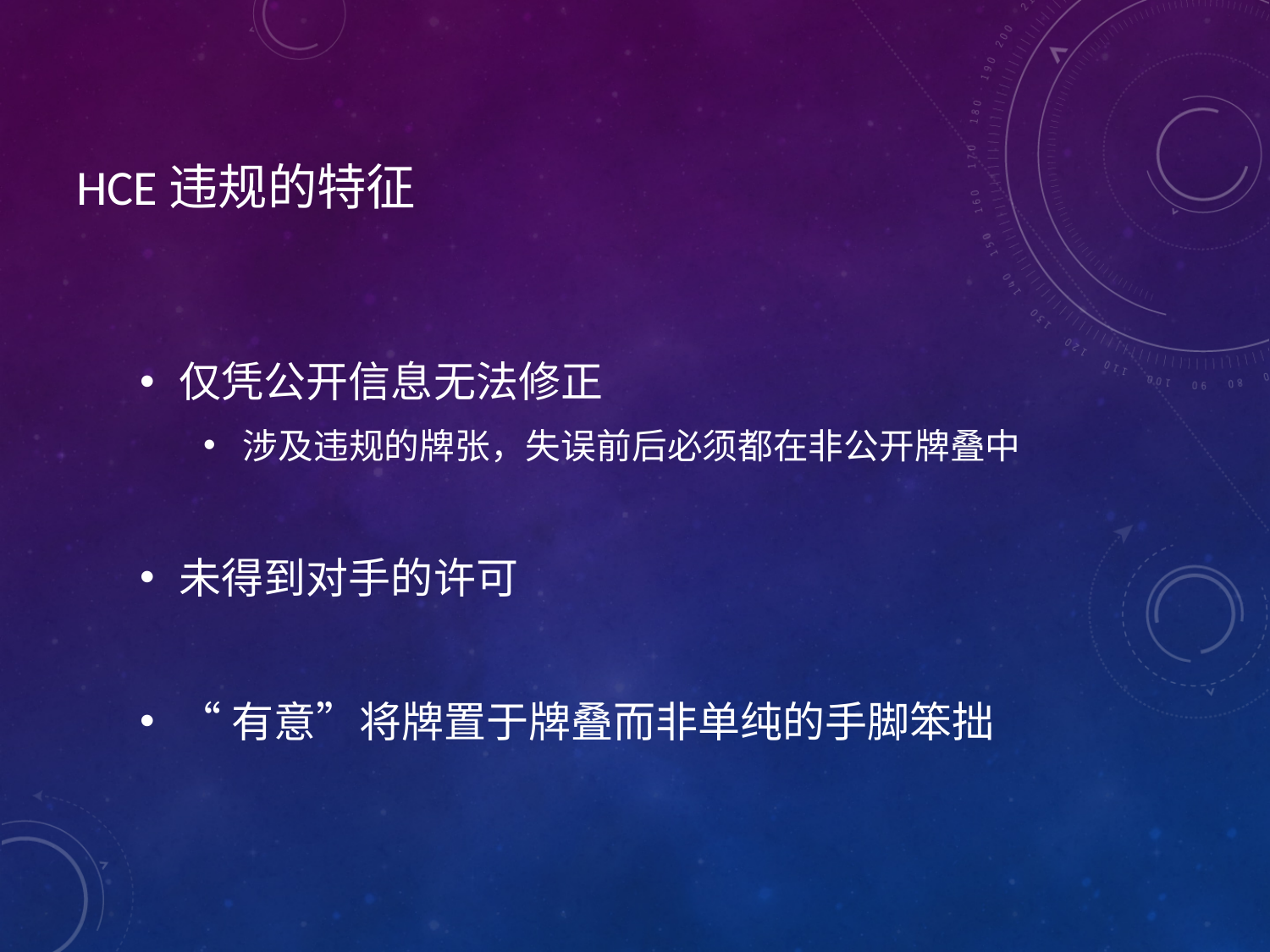

# HCE违规的特征
仅凭公开信息无法修正
涉及违规的牌张，失误前后必须都在非公开牌叠中

未得到对手的许可

“有意”将牌置于牌叠而非单纯的手脚笨拙